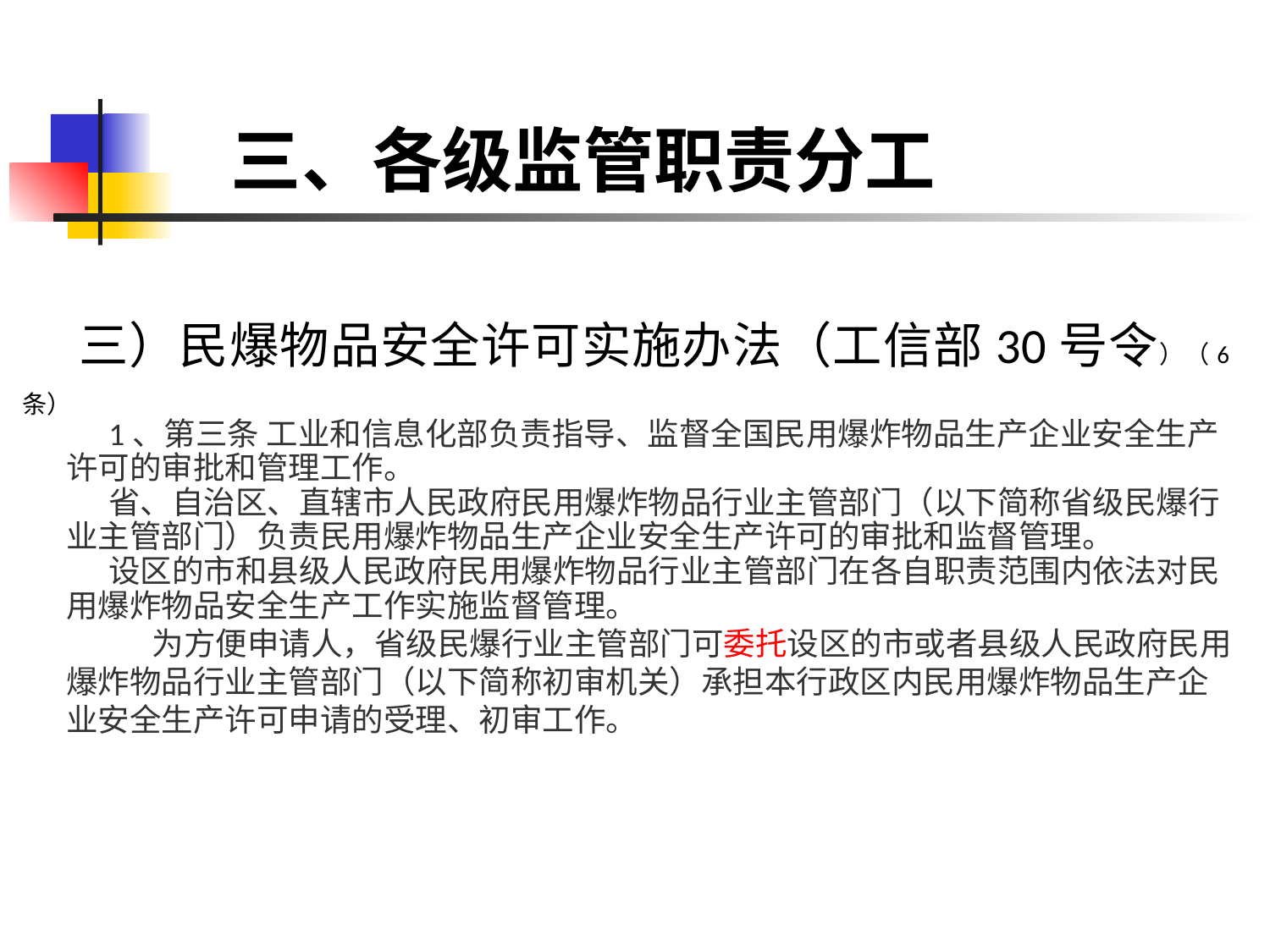

# 三、各级监管职责分工

三）民爆物品安全许可实施办法（工信部30号令）（6条）
1、第三条 工业和信息化部负责指导、监督全国民用爆炸物品生产企业安全生产许可的审批和管理工作。
省、自治区、直辖市人民政府民用爆炸物品行业主管部门（以下简称省级民爆行业主管部门）负责民用爆炸物品生产企业安全生产许可的审批和监督管理。
设区的市和县级人民政府民用爆炸物品行业主管部门在各自职责范围内依法对民用爆炸物品安全生产工作实施监督管理。
     为方便申请人，省级民爆行业主管部门可委托设区的市或者县级人民政府民用爆炸物品行业主管部门（以下简称初审机关）承担本行政区内民用爆炸物品生产企业安全生产许可申请的受理、初审工作。